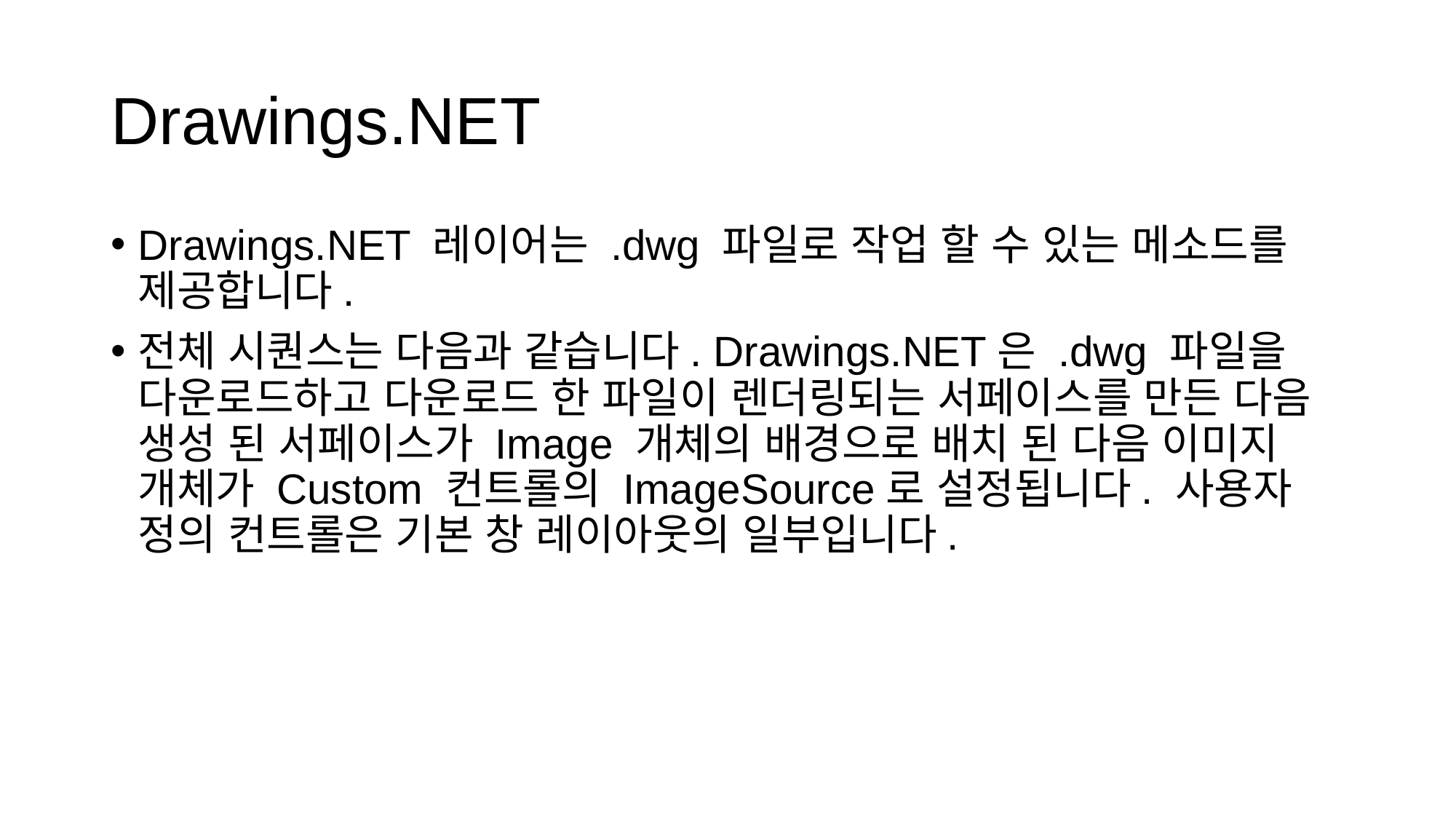

# Drawings.NET
Drawings.NET 레이어는 .dwg 파일로 작업 할 수 있는 메소드를 제공합니다.
전체 시퀀스는 다음과 같습니다. Drawings.NET은 .dwg 파일을 다운로드하고 다운로드 한 파일이 렌더링되는 서페이스를 만든 다음 생성 된 서페이스가 Image 개체의 배경으로 배치 된 다음 이미지 개체가 Custom 컨트롤의 ImageSource로 설정됩니다. 사용자 정의 컨트롤은 기본 창 레이아웃의 일부입니다.